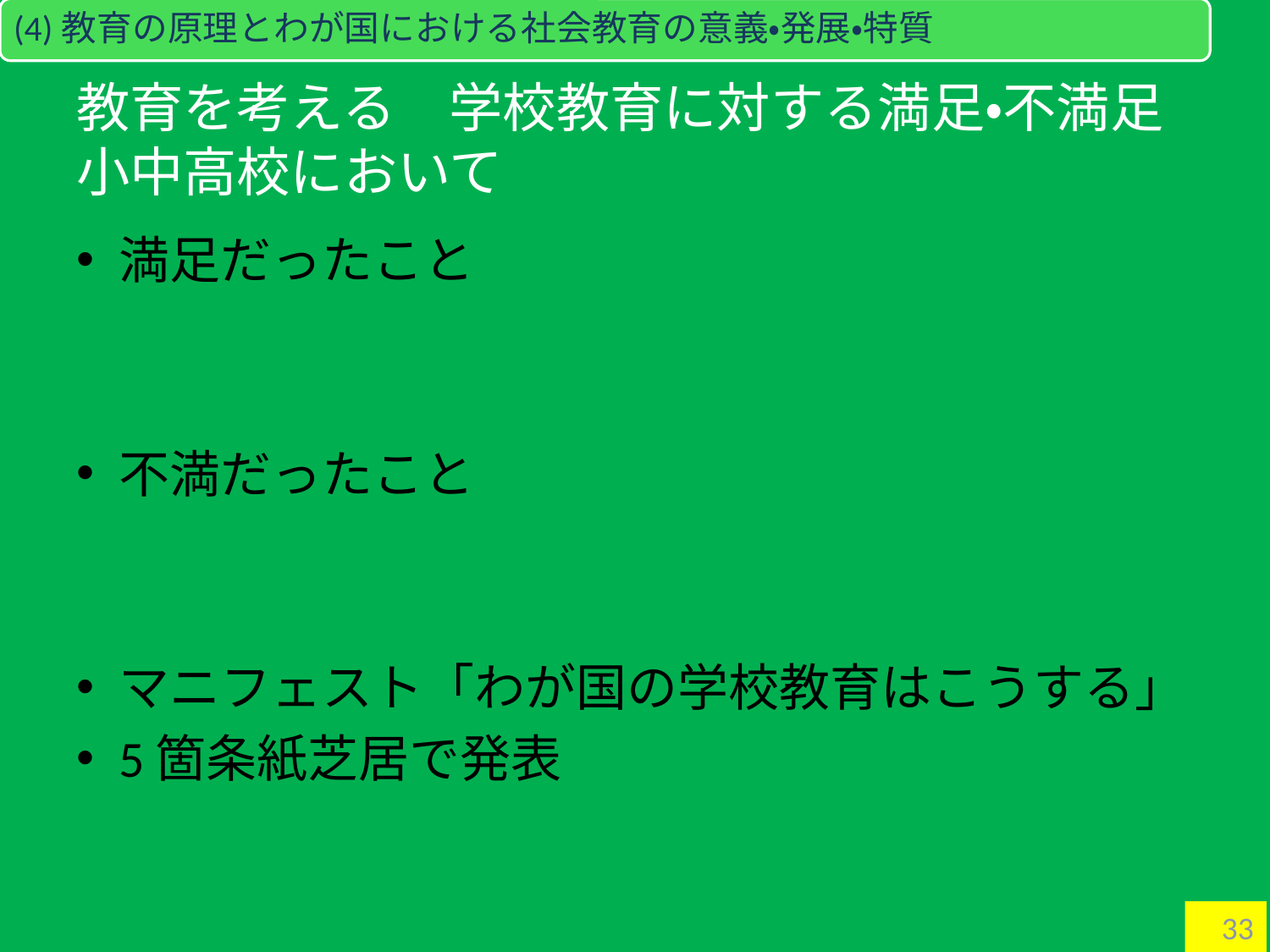

(4)教育の原理とわが国における社会教育の意義・発展・特質
# 教育を考える　学校教育に対する満足・不満足 小中高校において
満足だったこと

不満だったこと

マニフェスト「わが国の学校教育はこうする」
5箇条紙芝居で発表

33